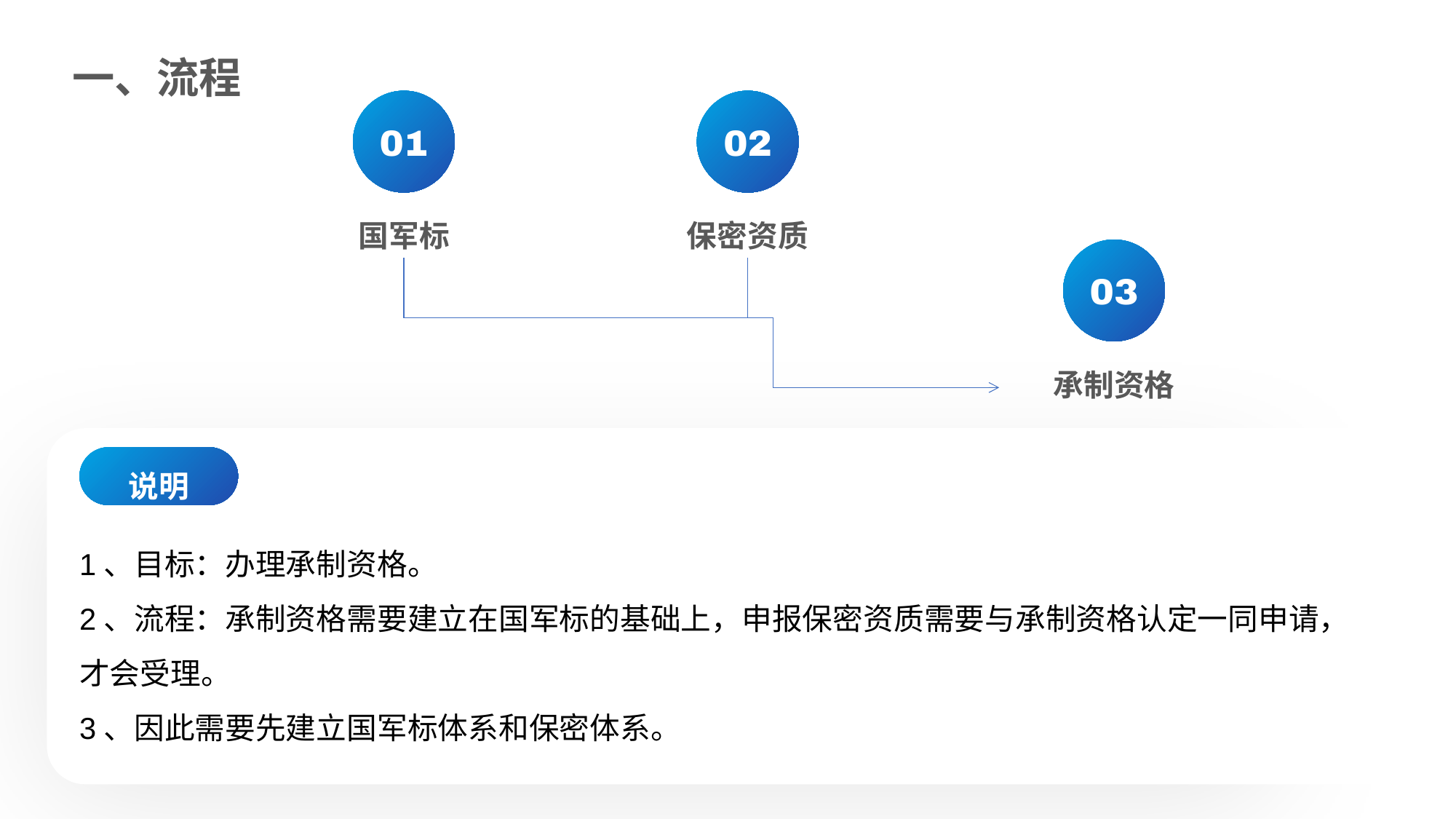

一、流程
01
国军标
02
保密资质
03
承制资格

说明
1、目标：办理承制资格。
2、流程：承制资格需要建立在国军标的基础上，申报保密资质需要与承制资格认定一同申请，才会受理。
3、因此需要先建立国军标体系和保密体系。